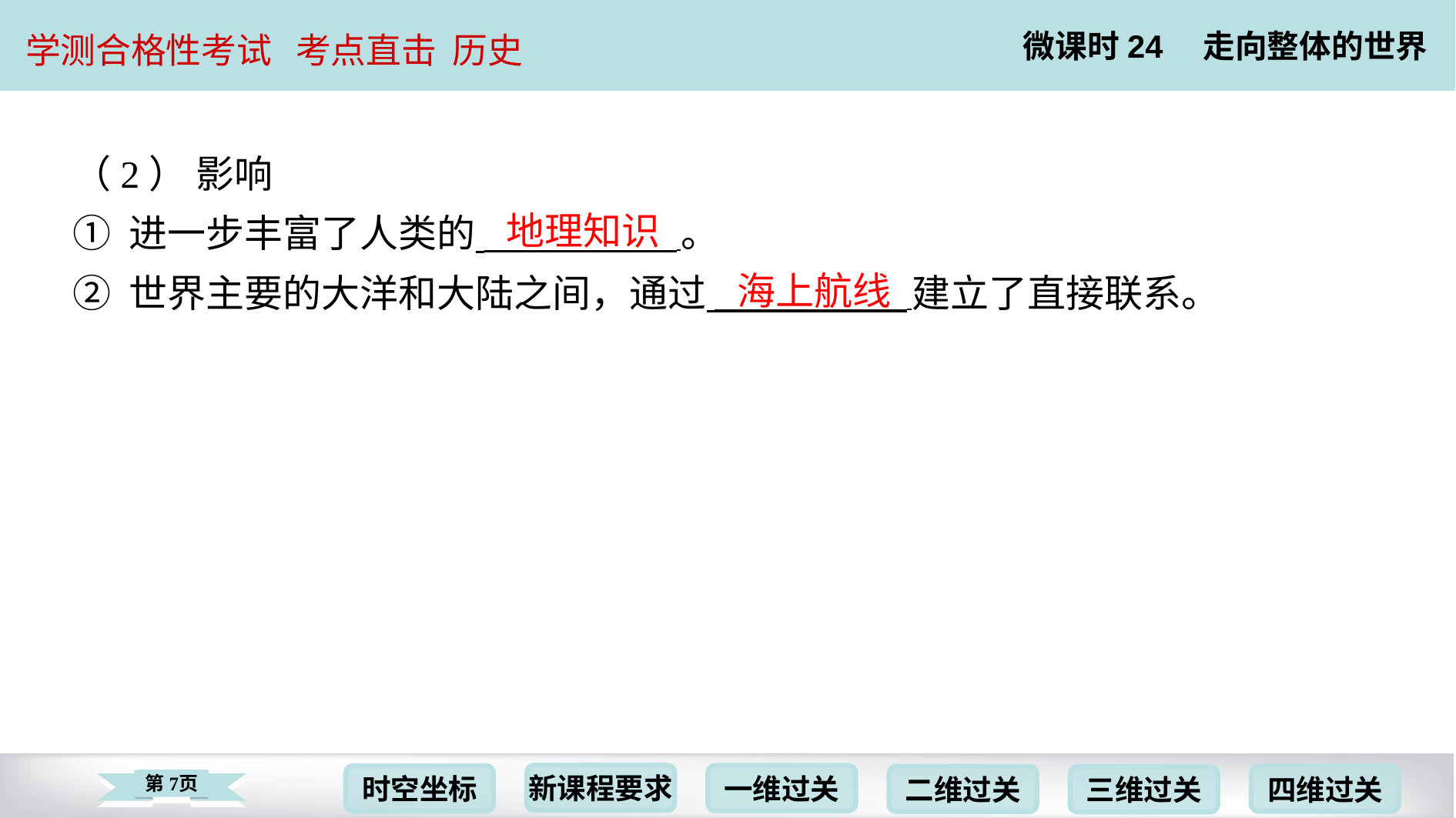

（2） 影响
① 进一步丰富了人类的                             ⁠。
② 世界主要的大洋和大陆之间，通过                             建立了直接联系。
地理知识
海上航线